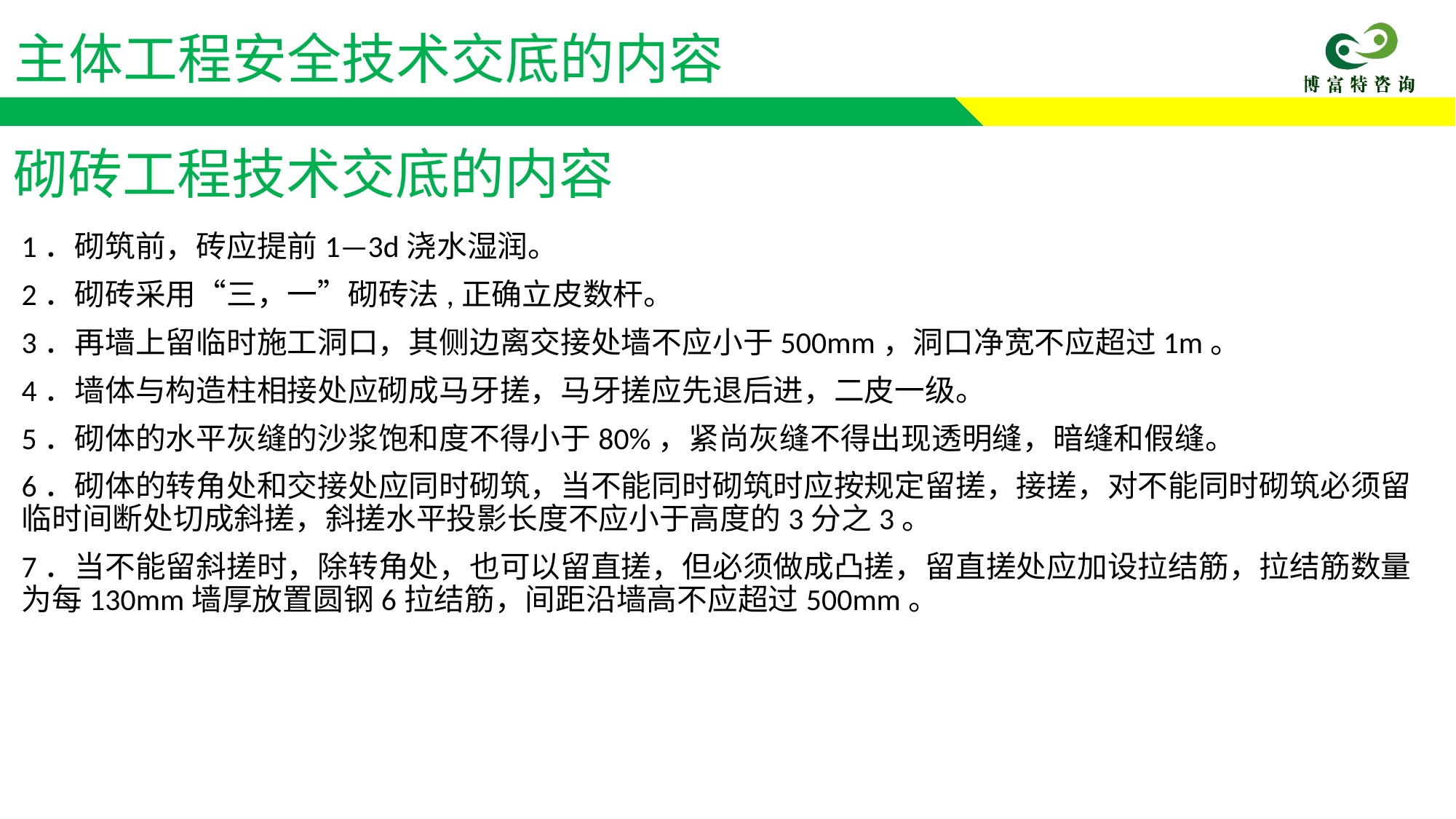

主体工程安全技术交底的内容

砌砖工程技术交底的内容
1．砌筑前，砖应提前1—3d浇水湿润。
2．砌砖采用“三，一”砌砖法,正确立皮数杆。
3．再墙上留临时施工洞口，其侧边离交接处墙不应小于500mm，洞口净宽不应超过1m。
4．墙体与构造柱相接处应砌成马牙搓，马牙搓应先退后进，二皮一级。
5．砌体的水平灰缝的沙浆饱和度不得小于80%，紧尚灰缝不得出现透明缝，暗缝和假缝。
6．砌体的转角处和交接处应同时砌筑，当不能同时砌筑时应按规定留搓，接搓，对不能同时砌筑必须留临时间断处切成斜搓，斜搓水平投影长度不应小于高度的3分之3。
7．当不能留斜搓时，除转角处，也可以留直搓，但必须做成凸搓，留直搓处应加设拉结筋，拉结筋数量为每130mm墙厚放置圆钢6拉结筋，间距沿墙高不应超过500mm。